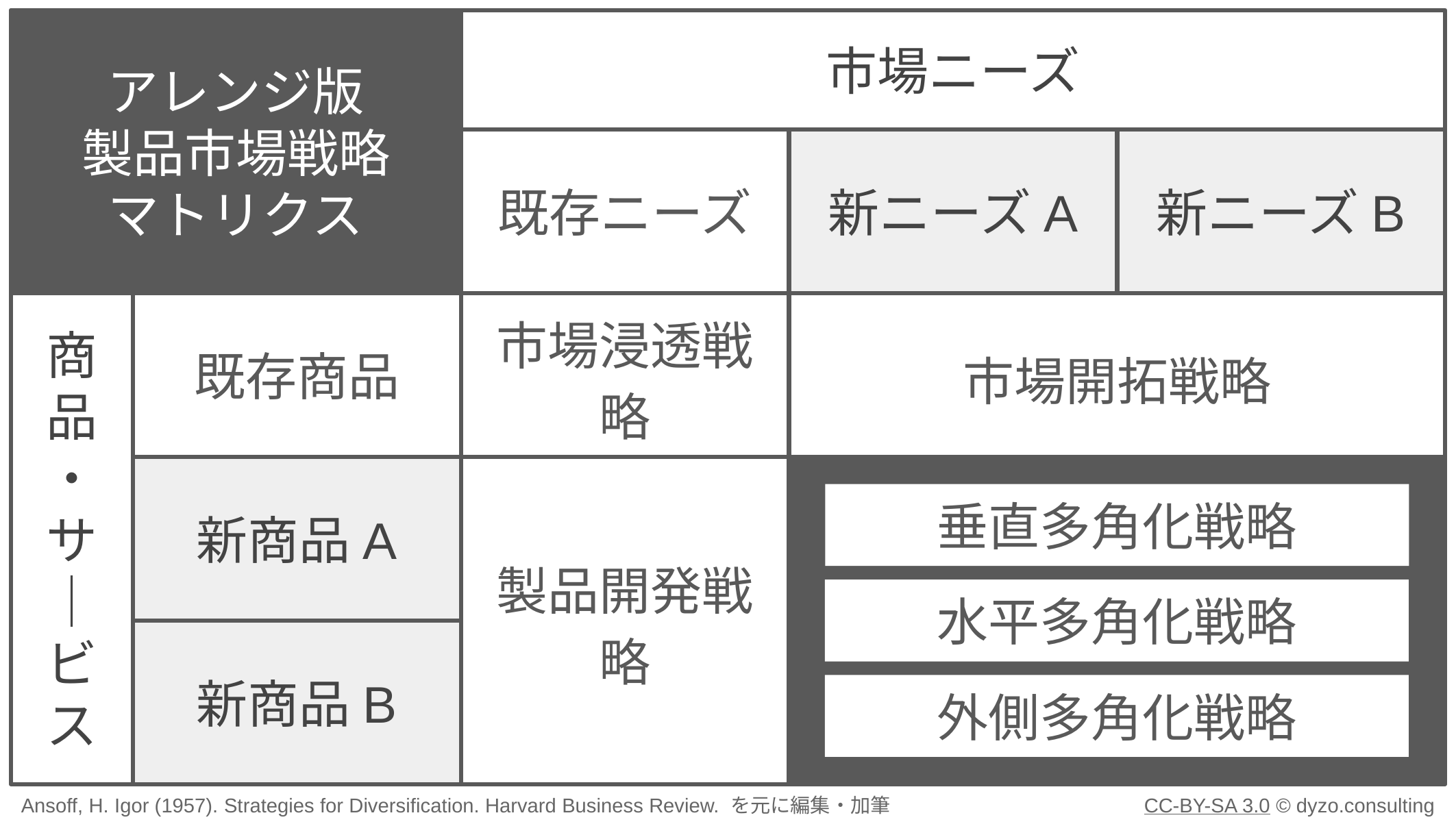

アレンジ版
製品市場戦略
マトリクス
市場ニーズ
新ニーズA
新ニーズB
既存ニーズ
市場浸透戦略
既存商品
市場開拓戦略
商
品
・
サ
｜
ビ
ス
新商品A
製品開発戦略

垂直多角化戦略
水平多角化戦略
新商品B
外側多角化戦略
CC-BY-SA 3.0 © dyzo.consulting
Ansoff, H. Igor (1957). Strategies for Diversification. Harvard Business Review. を元に編集・加筆